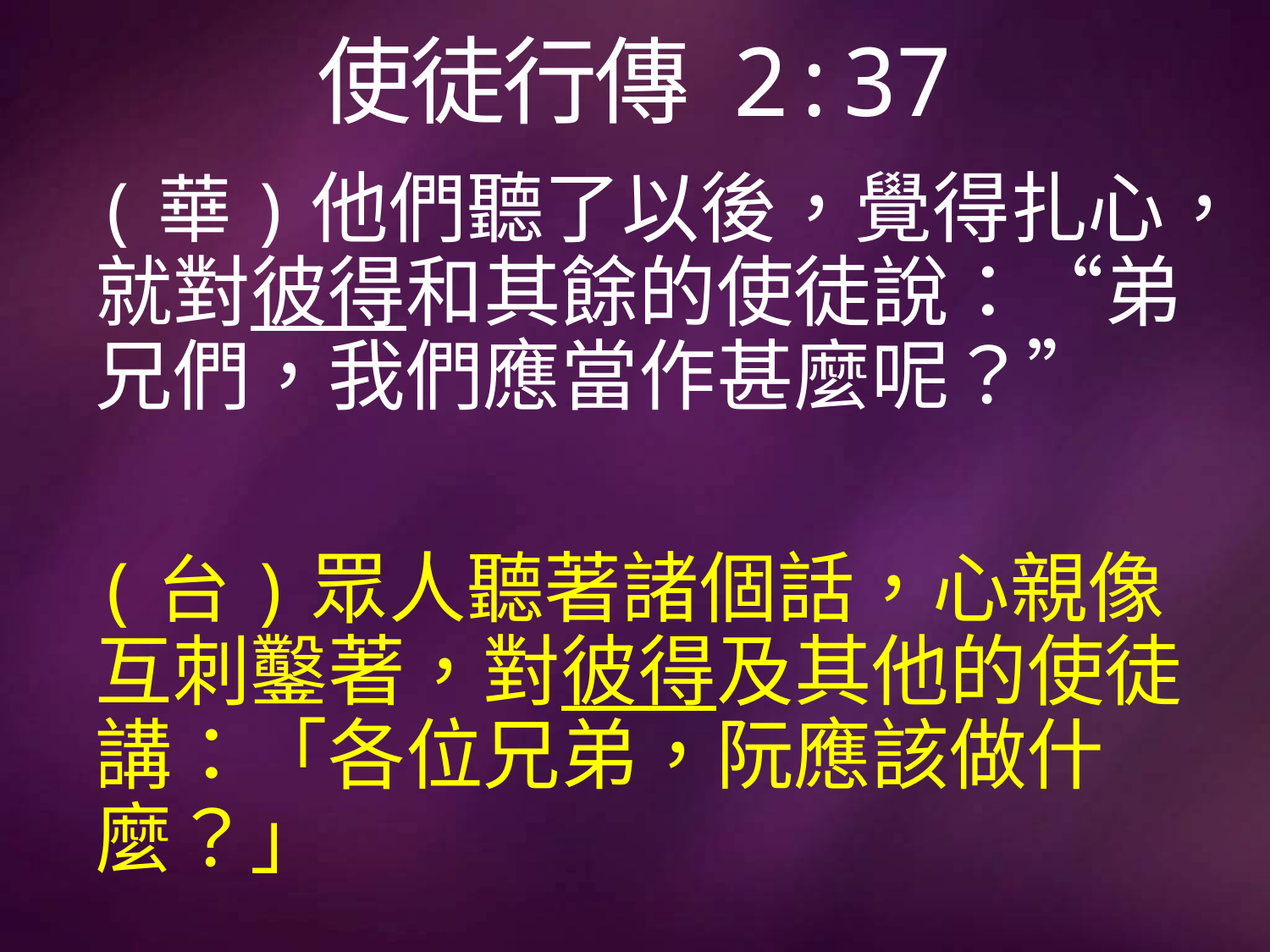

# 使徒行傳 2:37
(華)他們聽了以後，覺得扎心，就對彼得和其餘的使徒說：“弟兄們，我們應當作甚麼呢？”
(台)眾人聽著諸個話，心親像互刺鑿著，對彼得及其他的使徒講：「各位兄弟，阮應該做什麼？」